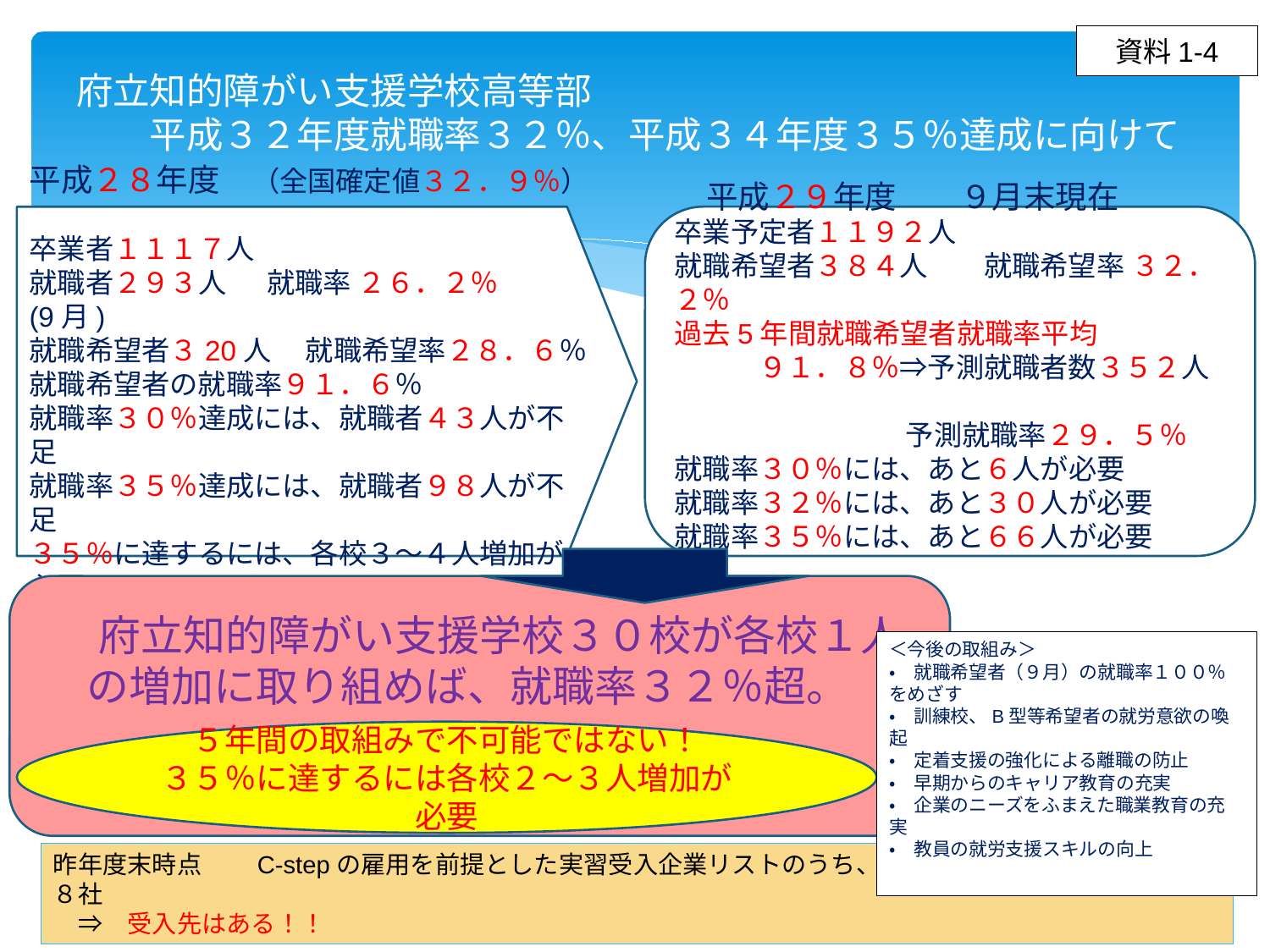

資料1-4
# 府立知的障がい支援学校高等部 　　平成３２年度就職率３２％、平成３４年度３５％達成に向けて
平成２８年度　（全国確定値３２．９％）

卒業者１１１７人
就職者２９３人　  就職率 ２６．２％
(9月)
就職希望者３20人　 就職希望率２８．６％
就職希望者の就職率９１．６％
就職率３０％達成には、就職者４３人が不足
就職率３５％達成には、就職者９８人が不足
３５％に達するには、各校３～４人増加が必要
　平成２９年度　　９月末現在
卒業予定者１１９２人
就職希望者３８４人　　就職希望率 ３２．２％
過去5年間就職希望者就職率平均
　　　９１．８％⇒予測就職者数３５２人
　　　　　　　　 予測就職率２９．５％
就職率３０％には、あと６人が必要
就職率３２％には、あと３０人が必要
就職率３５％には、あと６６人が必要

　　府立知的障がい支援学校３０校が各校１人
　 の増加に取り組めば、就職率３２％超。

＜今後の取組み＞
・　就職希望者（９月）の就職率１００％をめざす
・　訓練校、B型等希望者の就労意欲の喚起
・　定着支援の強化による離職の防止
・　早期からのキャリア教育の充実
・　企業のニーズをふまえた職業教育の充実
・　教員の就労支援スキルの向上

５年間の取組みで不可能ではない！
３５％に達するには各校２～３人増加が必要
昨年度末時点　　C-stepの雇用を前提とした実習受入企業リストのうち、実習希望がなかったリストは８社
　⇒　受入先はある！！